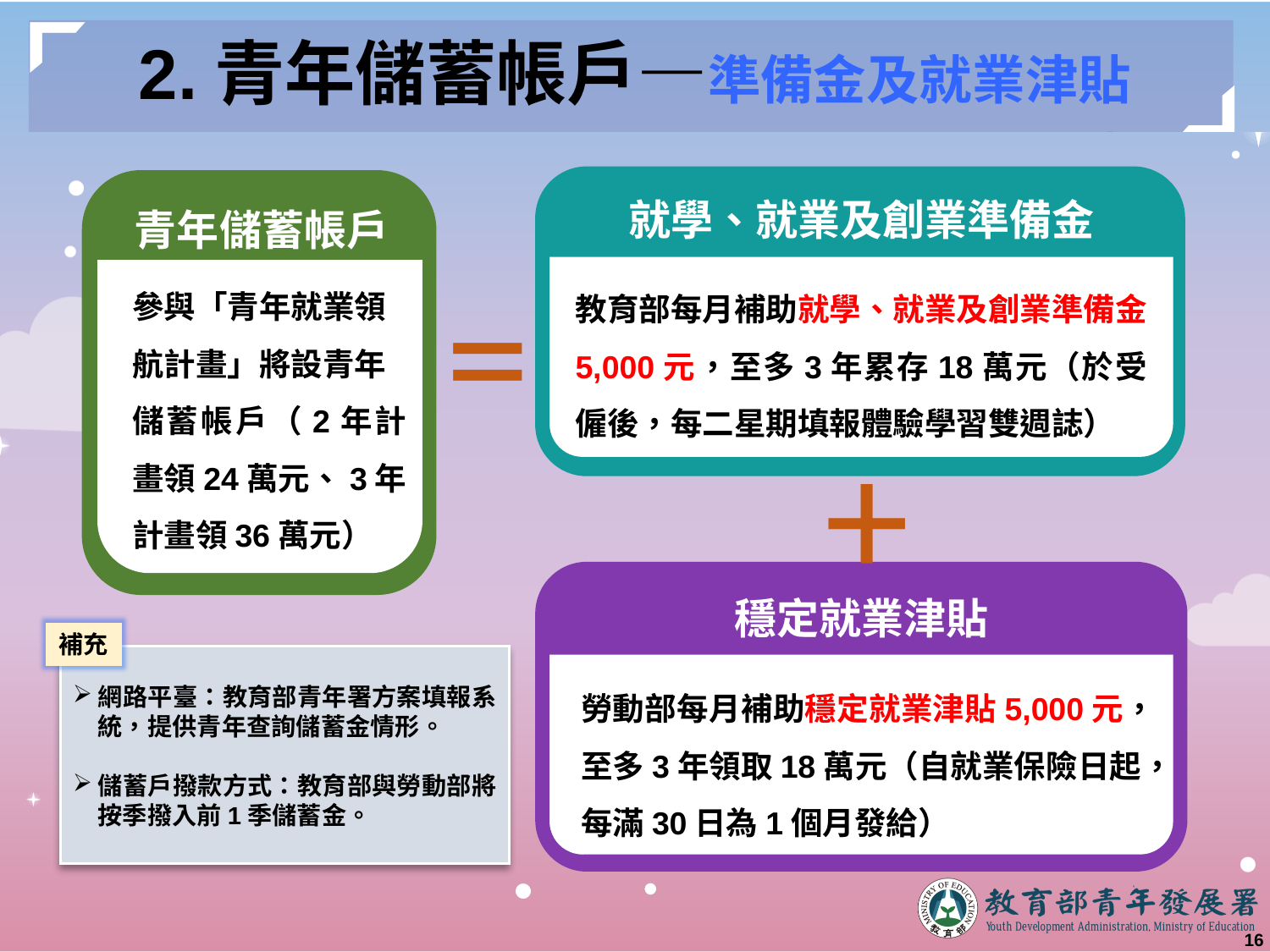

# 2.青年儲蓄帳戶—準備金及就業津貼

就學、就業及創業準備金

教育部每月補助就學、就業及創業準備金5,000元，至多3年累存18萬元（於受僱後，每二星期填報體驗學習雙週誌）

穩定就業津貼

勞動部每月補助穩定就業津貼5,000元，至多3年領取18萬元（自就業保險日起，每滿30日為1個月發給）

青年儲蓄帳戶

參與「青年就業領航計畫」將設青年儲蓄帳戶（2年計畫領24萬元、3年計畫領36萬元）
=
+
補充

網路平臺：教育部青年署方案填報系統，提供青年查詢儲蓄金情形。

儲蓄戶撥款方式：教育部與勞動部將按季撥入前1季儲蓄金。

16